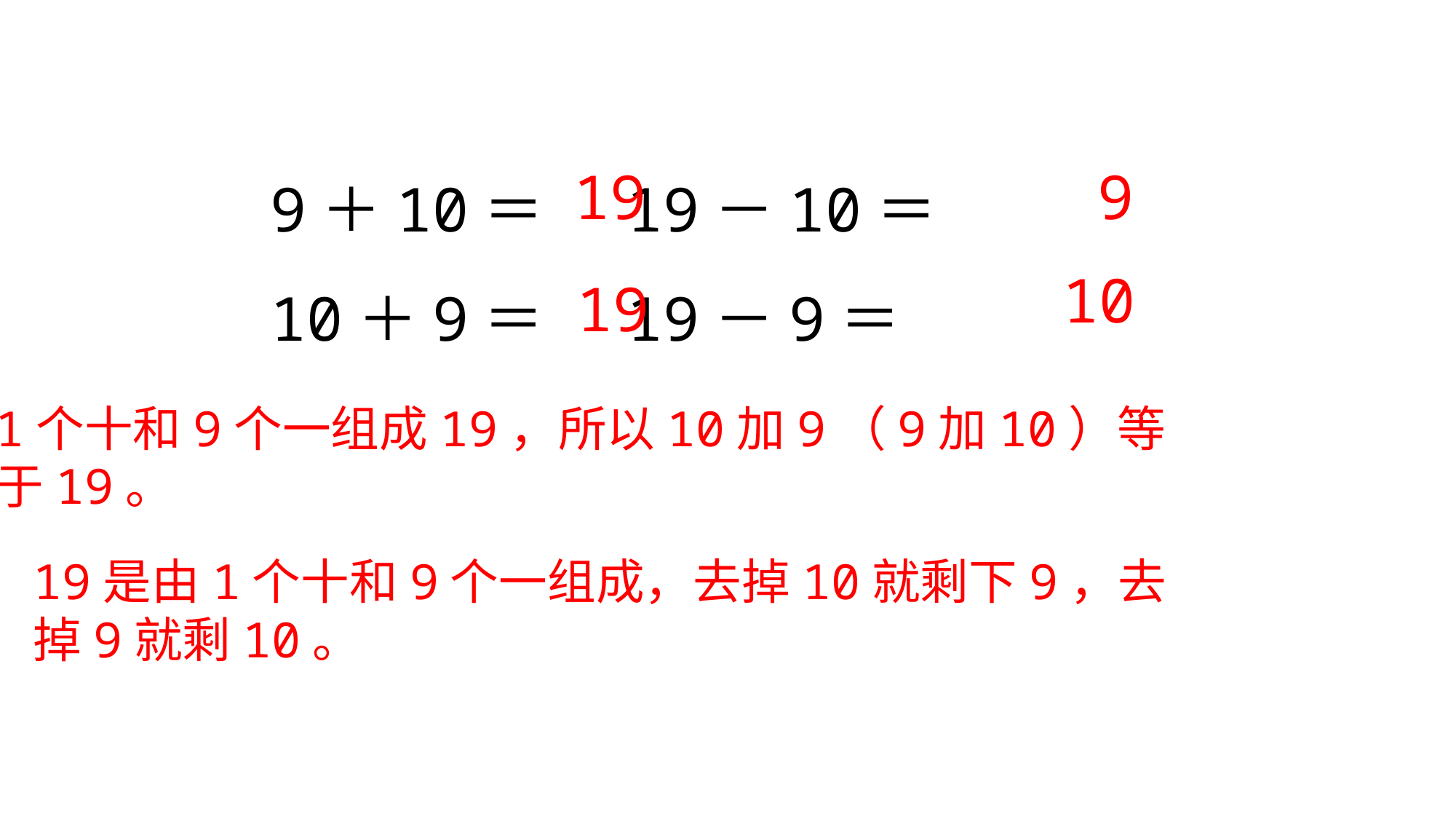

9＋10＝     19－10＝
10＋9＝     19－9＝
19
9
10
19
1个十和9个一组成19，所以10加9（9加10）等
于19。
19是由1个十和9个一组成，去掉10就剩下9，去
掉9就剩10。